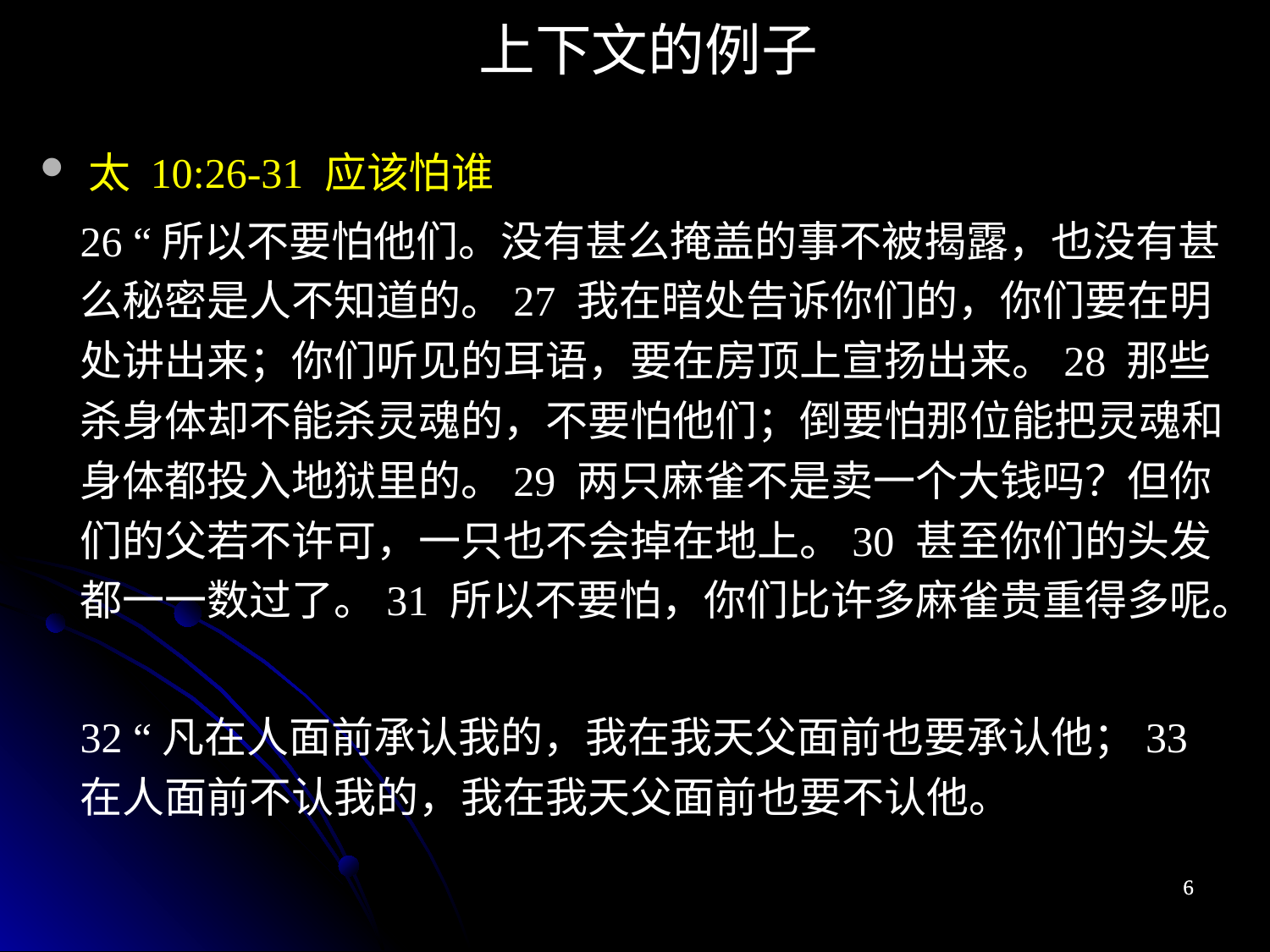

上下文的例子
太 10:26-31 应该怕谁
26 “所以不要怕他们。没有甚么掩盖的事不被揭露，也没有甚么秘密是人不知道的。27 我在暗处告诉你们的，你们要在明处讲出来；你们听见的耳语，要在房顶上宣扬出来。28 那些杀身体却不能杀灵魂的，不要怕他们；倒要怕那位能把灵魂和身体都投入地狱里的。29 两只麻雀不是卖一个大钱吗？但你们的父若不许可，一只也不会掉在地上。30 甚至你们的头发都一一数过了。31 所以不要怕，你们比许多麻雀贵重得多呢。

32 “凡在人面前承认我的，我在我天父面前也要承认他；33 在人面前不认我的，我在我天父面前也要不认他。
6
6